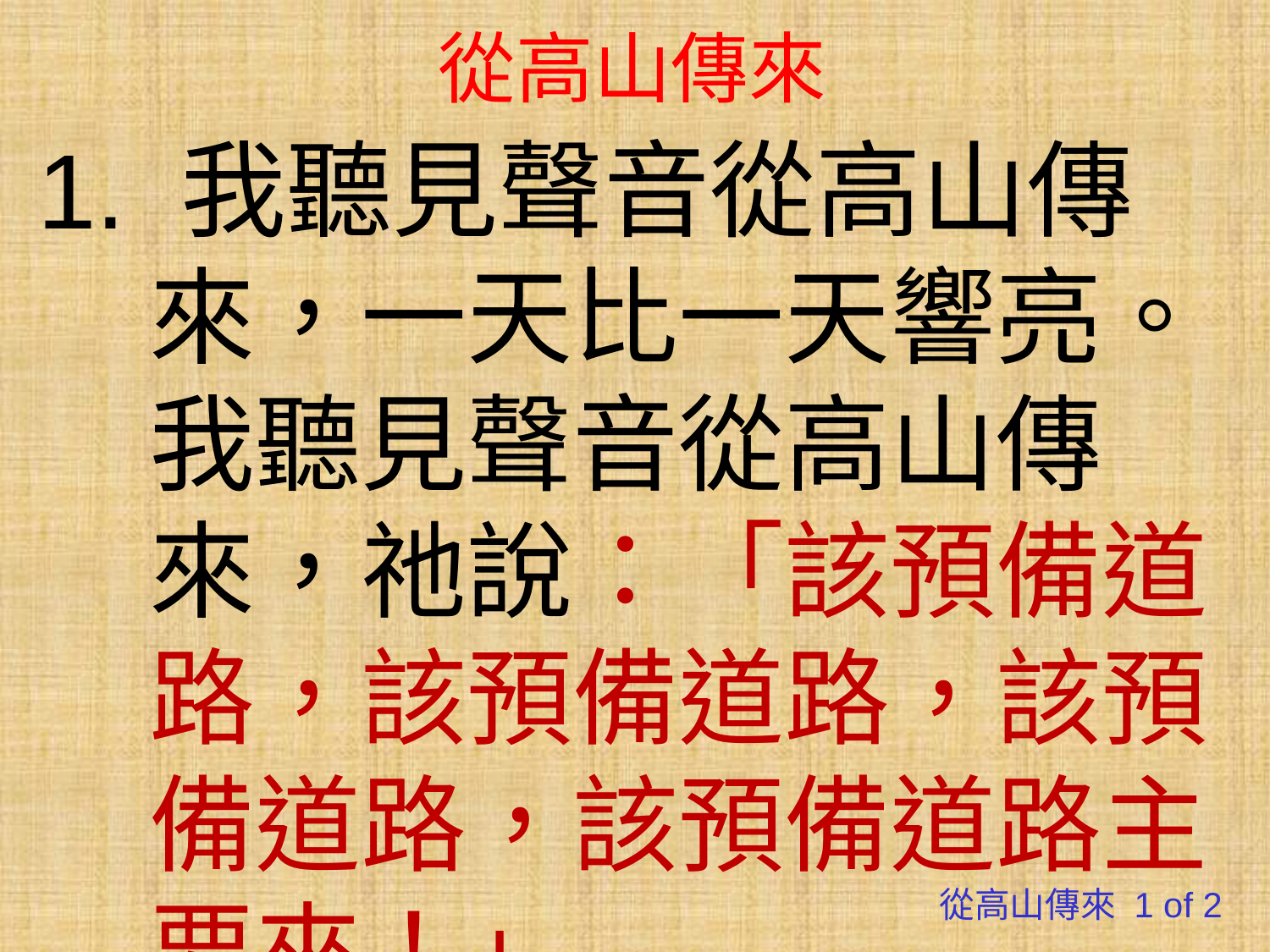

# 從高山傳來
1. 我聽見聲音從高山傳來，一天比一天響亮。我聽見聲音從高山傳來，祂說：「該預備道路，該預備道路，該預備道路，該預備道路主要來！」
從高山傳來 1 of 2